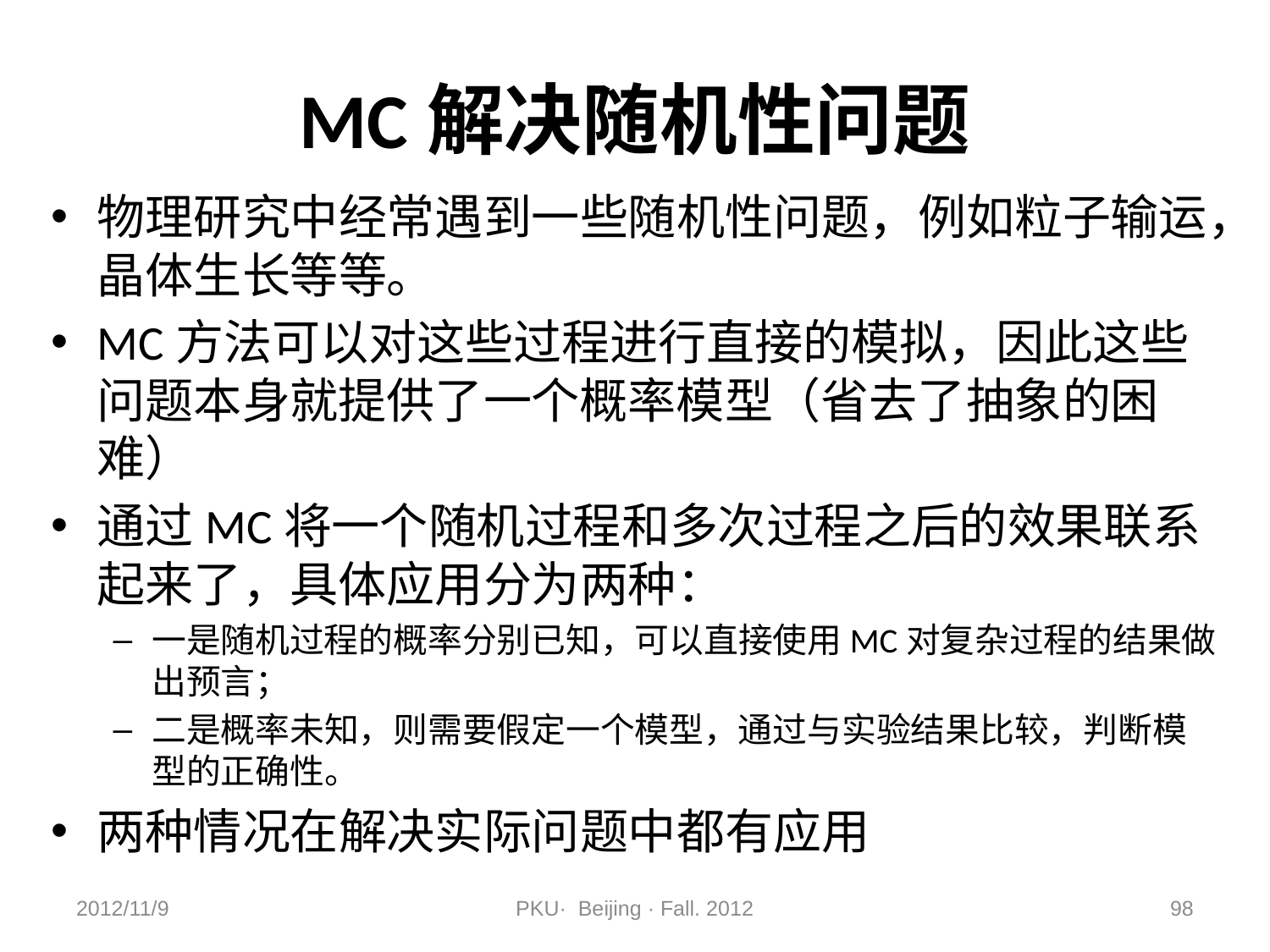

# MC解决随机性问题
物理研究中经常遇到一些随机性问题，例如粒子输运，晶体生长等等。
MC方法可以对这些过程进行直接的模拟，因此这些问题本身就提供了一个概率模型（省去了抽象的困难）
通过MC将一个随机过程和多次过程之后的效果联系起来了，具体应用分为两种：
一是随机过程的概率分别已知，可以直接使用MC对复杂过程的结果做出预言；
二是概率未知，则需要假定一个模型，通过与实验结果比较，判断模型的正确性。
两种情况在解决实际问题中都有应用
2012/11/9
PKU·  Beijing · Fall. 2012
98